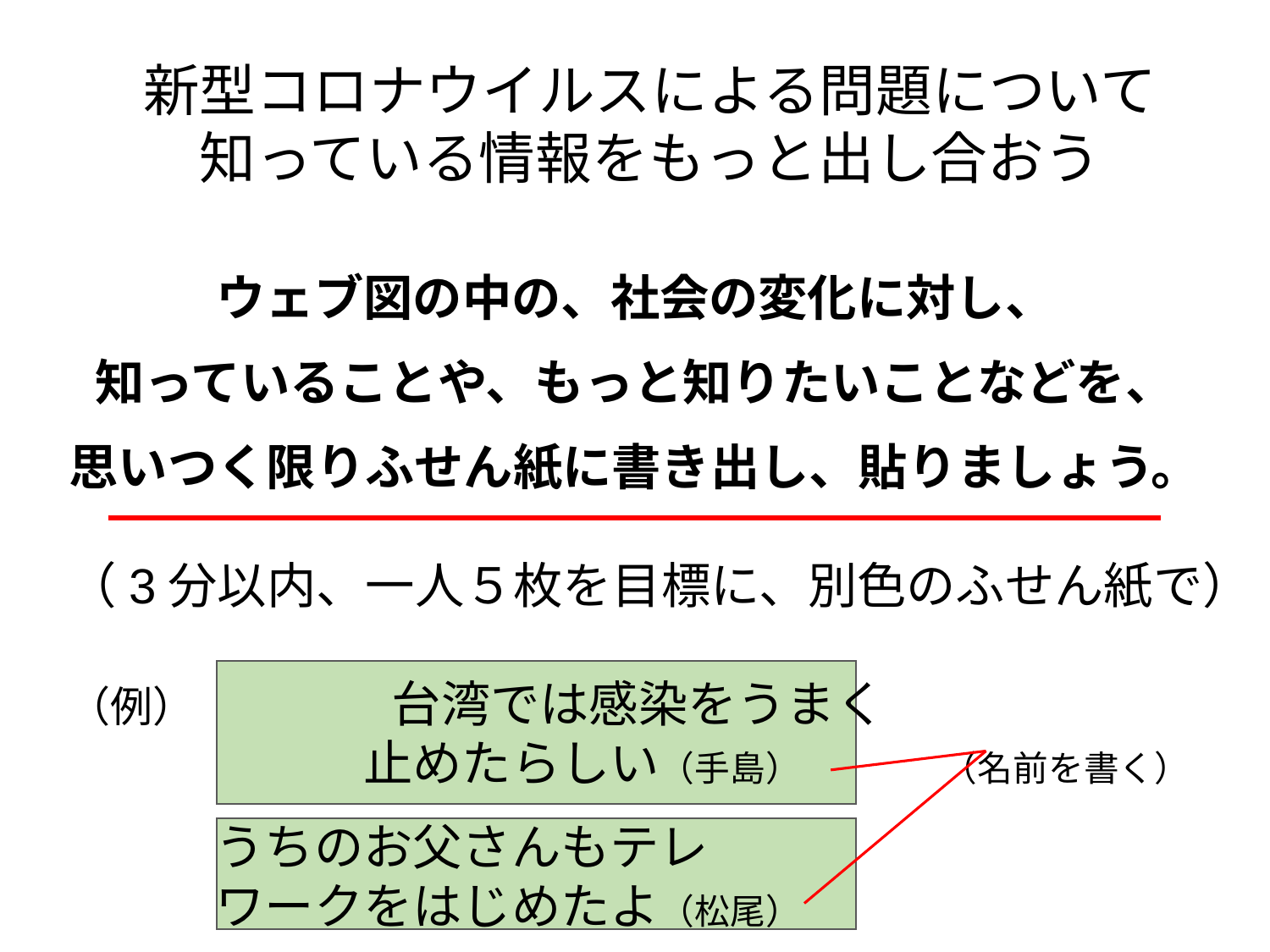

新型コロナウイルスによる問題について
知っている情報をもっと出し合おう
ウェブ図の中の、社会の変化に対し、

知っていることや、もっと知りたいことなどを、

思いつく限りふせん紙に書き出し、貼りましょう。

　（3分以内、一人５枚を目標に、別色のふせん紙で）

　（例）　　　　台湾では感染をうまく
　　　　　　　止めたらしい（手島）　　　　（名前を書く）

　　　　うちのお父さんもテレ
　　　　ワークをはじめたよ（松尾）